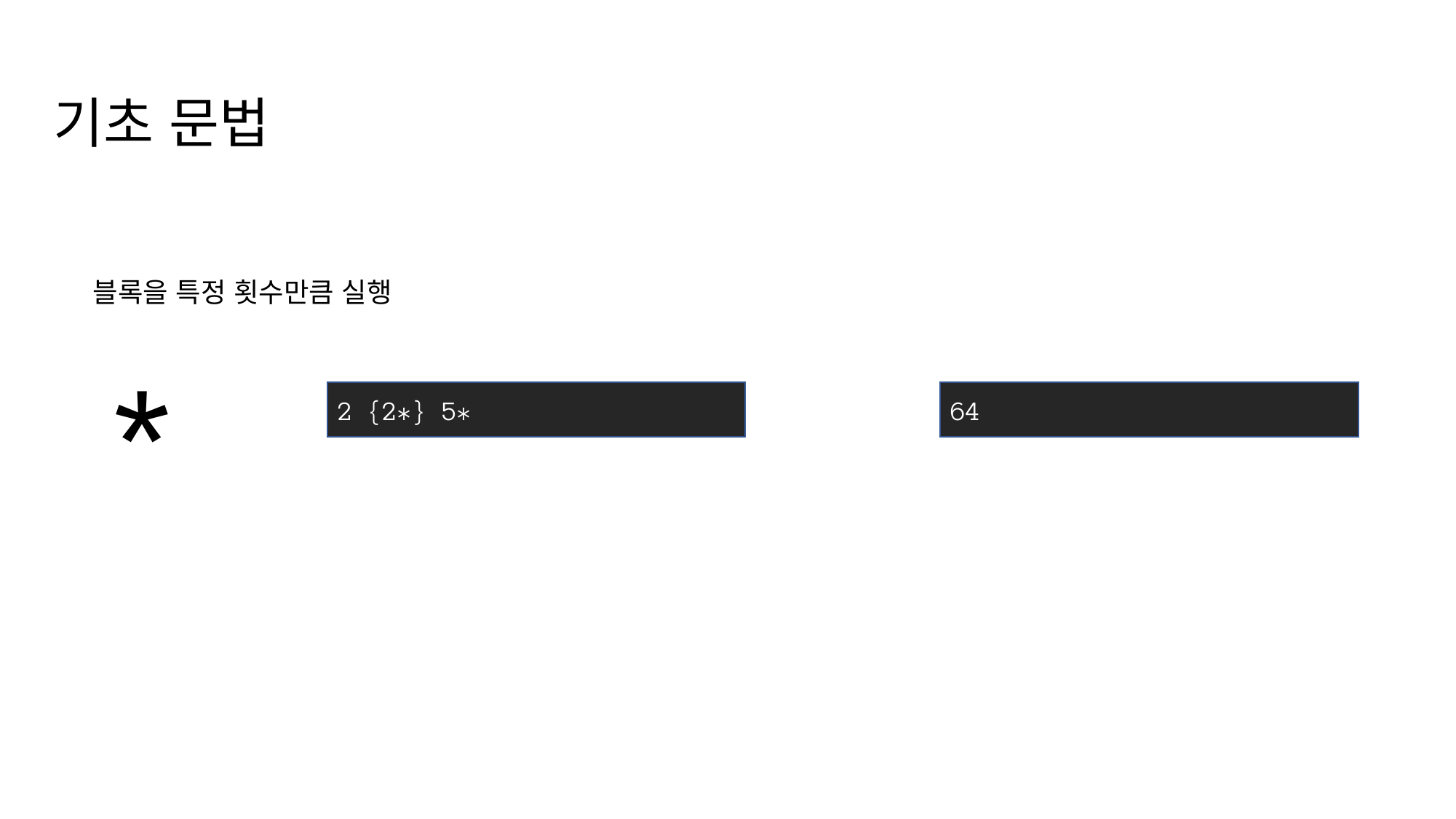

기초 문법
*
블록을 특정 횟수만큼 실행
2 {2*} 5*
64